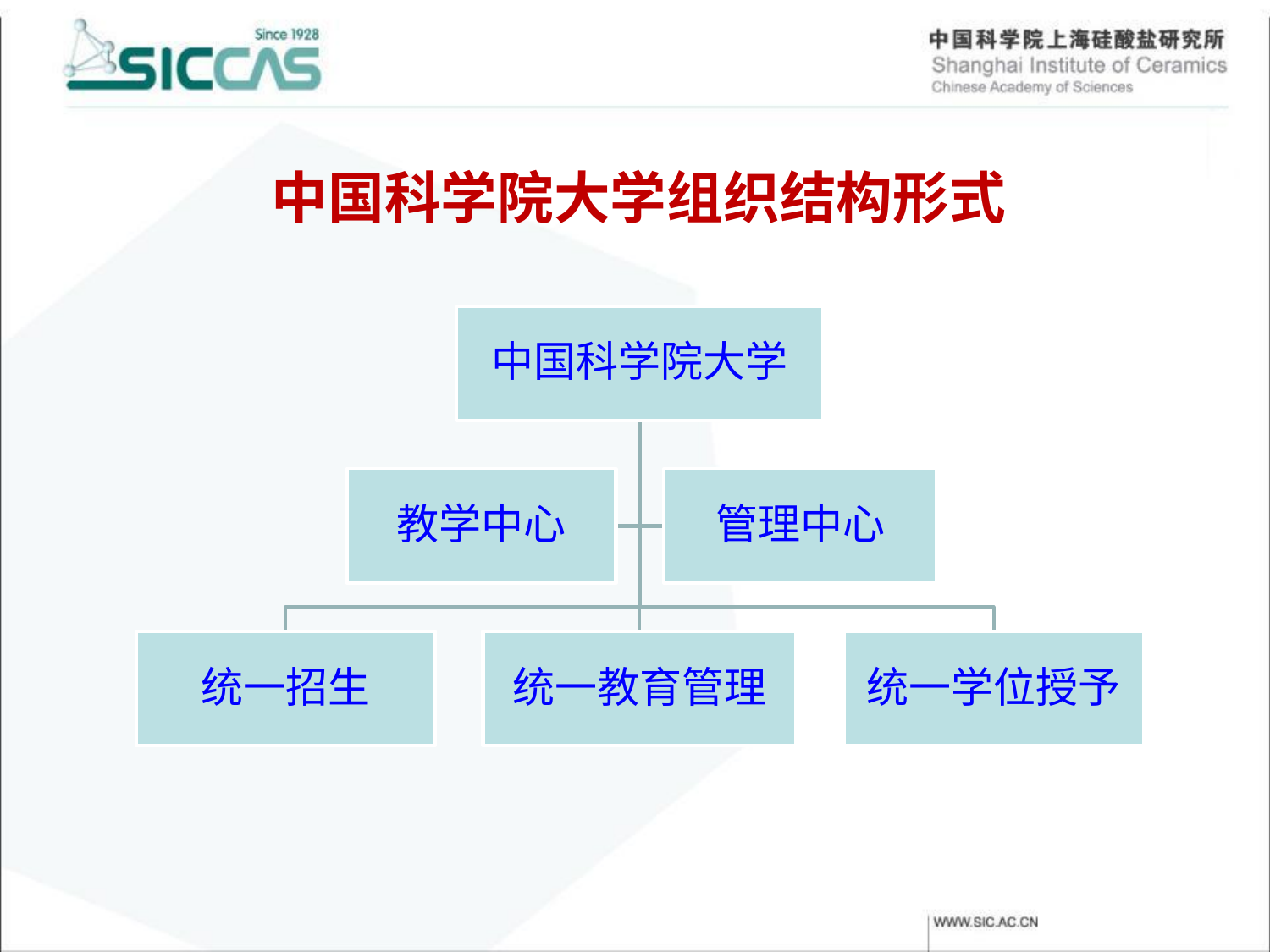

中国科学院大学组织结构形式
中国科学院大学
统一招生
统一教育管理
统一学位授予
教学中心
管理中心